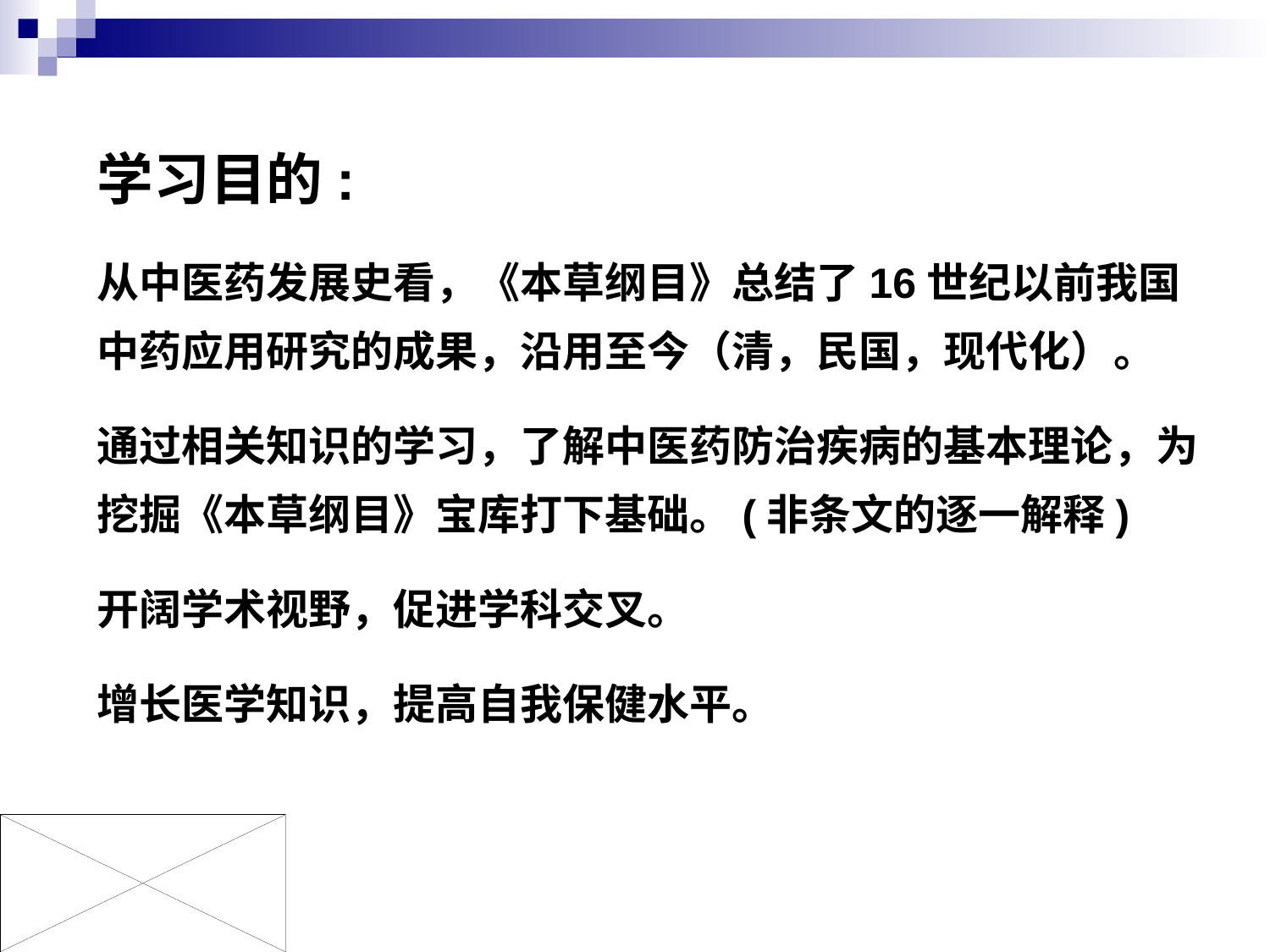

学习目的:
从中医药发展史看，《本草纲目》总结了16世纪以前我国中药应用研究的成果，沿用至今（清，民国，现代化）。
通过相关知识的学习，了解中医药防治疾病的基本理论，为挖掘《本草纲目》宝库打下基础。(非条文的逐一解释)
开阔学术视野，促进学科交叉。
增长医学知识，提高自我保健水平。